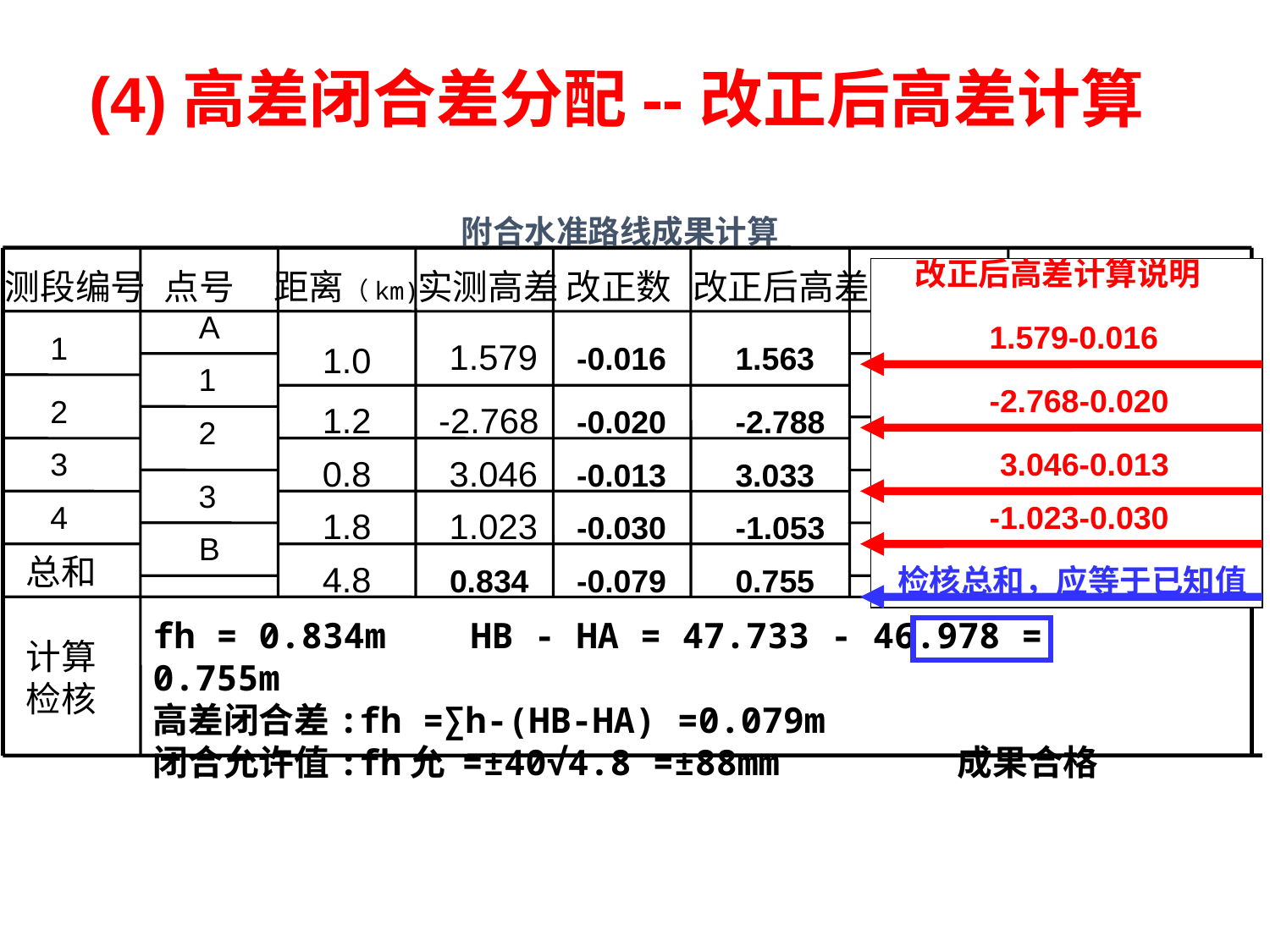

(4)高差闭合差分配--改正后高差计算

附合水准路线成果计算

改正后高差计算说明

测段编号
点号
距离（km)
实测高差
改正数
改正后高差

高程
备注
A

1.579-0.016
1
1.579
1.0
-0.016
1.563

1

-2.768-0.020
2

1.2
-2.768
-0.020
-2.788

2

3

3.046-0.013
0.8
3.046
-0.013
3.033

3

4

-1.023-0.030
1.8
1.023
-0.030
-1.053

B

总和

4.8
0.834
-0.079
0.755
检核总和，应等于已知值

fh = 0.834m    HB - HA = 47.733 - 46.978 = 0.755m
高差闭合差:fh =∑h-(HB-HA) =0.079m
闭合允许值:fh允 =±40√4.8 =±88mm        成果合格

计算
检核